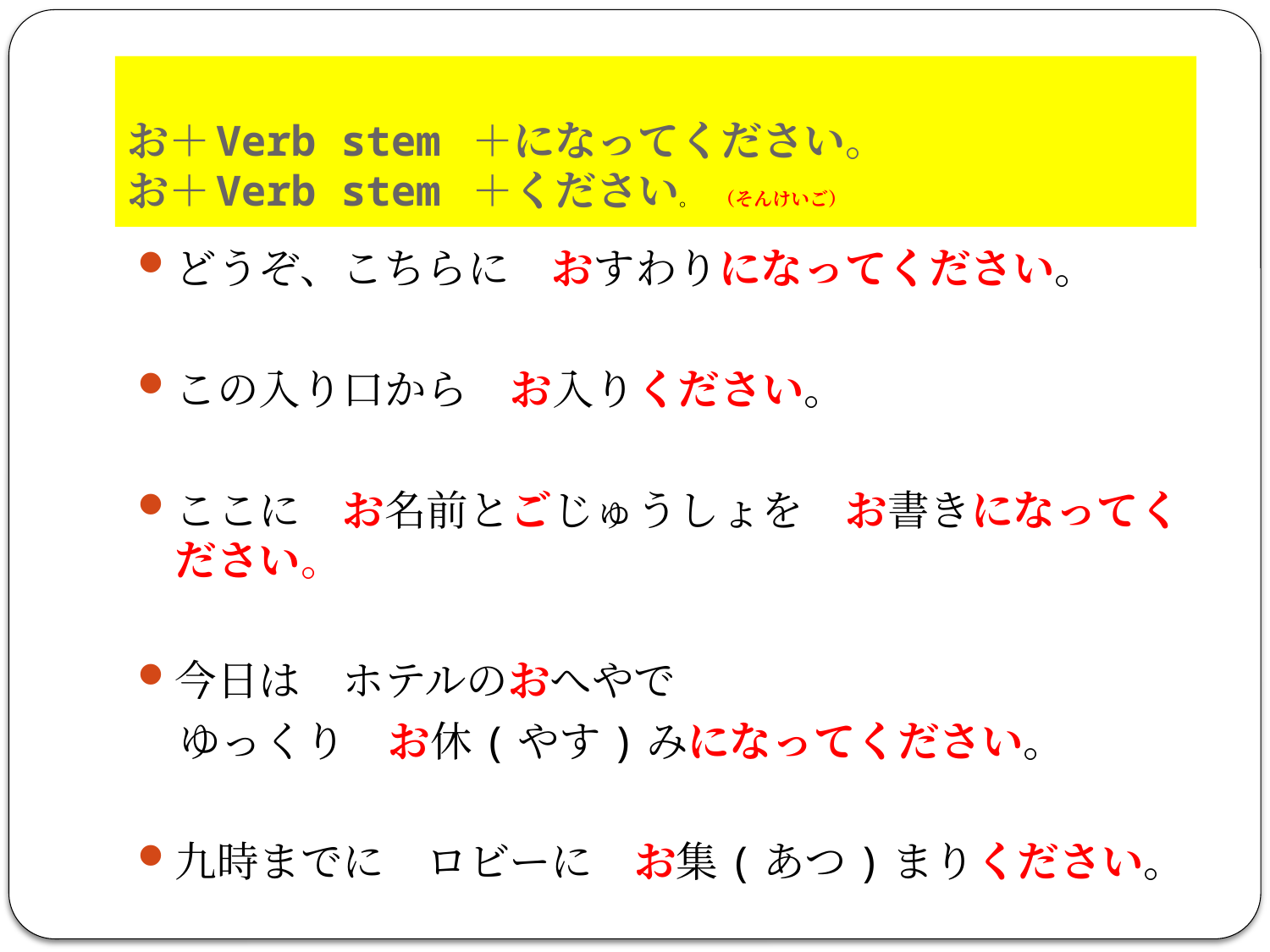

# お＋Verb stem ＋になってください。 お＋Verb stem ＋ください。　（そんけいご）
どうぞ、こちらに　おすわりになってください。

この入り口から　お入りください。

ここに　お名前とごじゅうしょを　お書きになってください。

今日は　ホテルのおへやで
　ゆっくり　お休(やす)みになってください。

九時までに　ロビーに　お集(あつ)まりください。